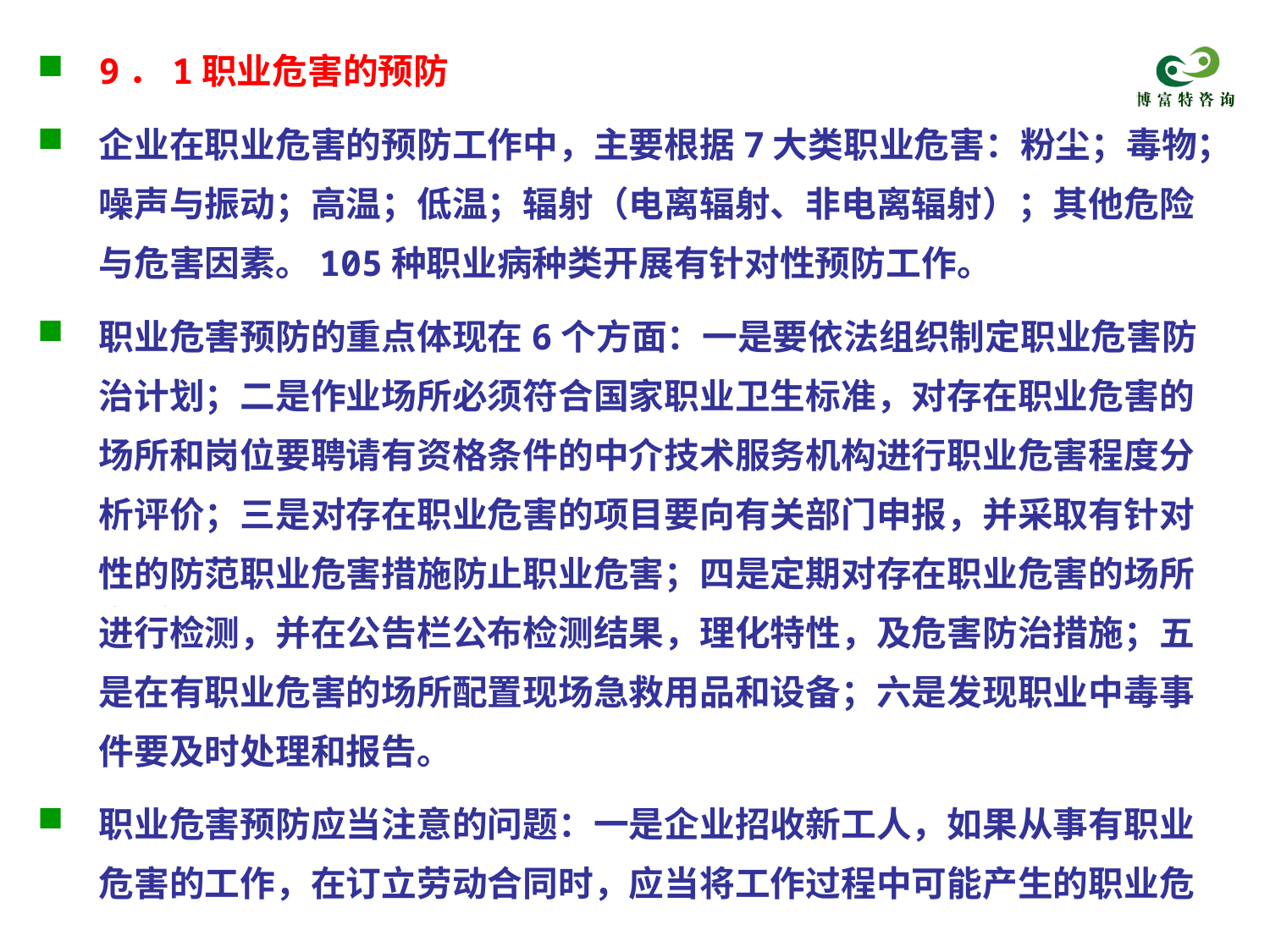

9．1职业危害的预防
企业在职业危害的预防工作中，主要根据7大类职业危害：粉尘；毒物；噪声与振动；高温；低温；辐射（电离辐射、非电离辐射）；其他危险与危害因素。105种职业病种类开展有针对性预防工作。
职业危害预防的重点体现在6个方面：一是要依法组织制定职业危害防治计划；二是作业场所必须符合国家职业卫生标准，对存在职业危害的场所和岗位要聘请有资格条件的中介技术服务机构进行职业危害程度分析评价；三是对存在职业危害的项目要向有关部门申报，并采取有针对性的防范职业危害措施防止职业危害；四是定期对存在职业危害的场所进行检测，并在公告栏公布检测结果，理化特性，及危害防治措施；五是在有职业危害的场所配置现场急救用品和设备；六是发现职业中毒事件要及时处理和报告。
职业危害预防应当注意的问题：一是企业招收新工人，如果从事有职业危害的工作，在订立劳动合同时，应当将工作过程中可能产生的职业危